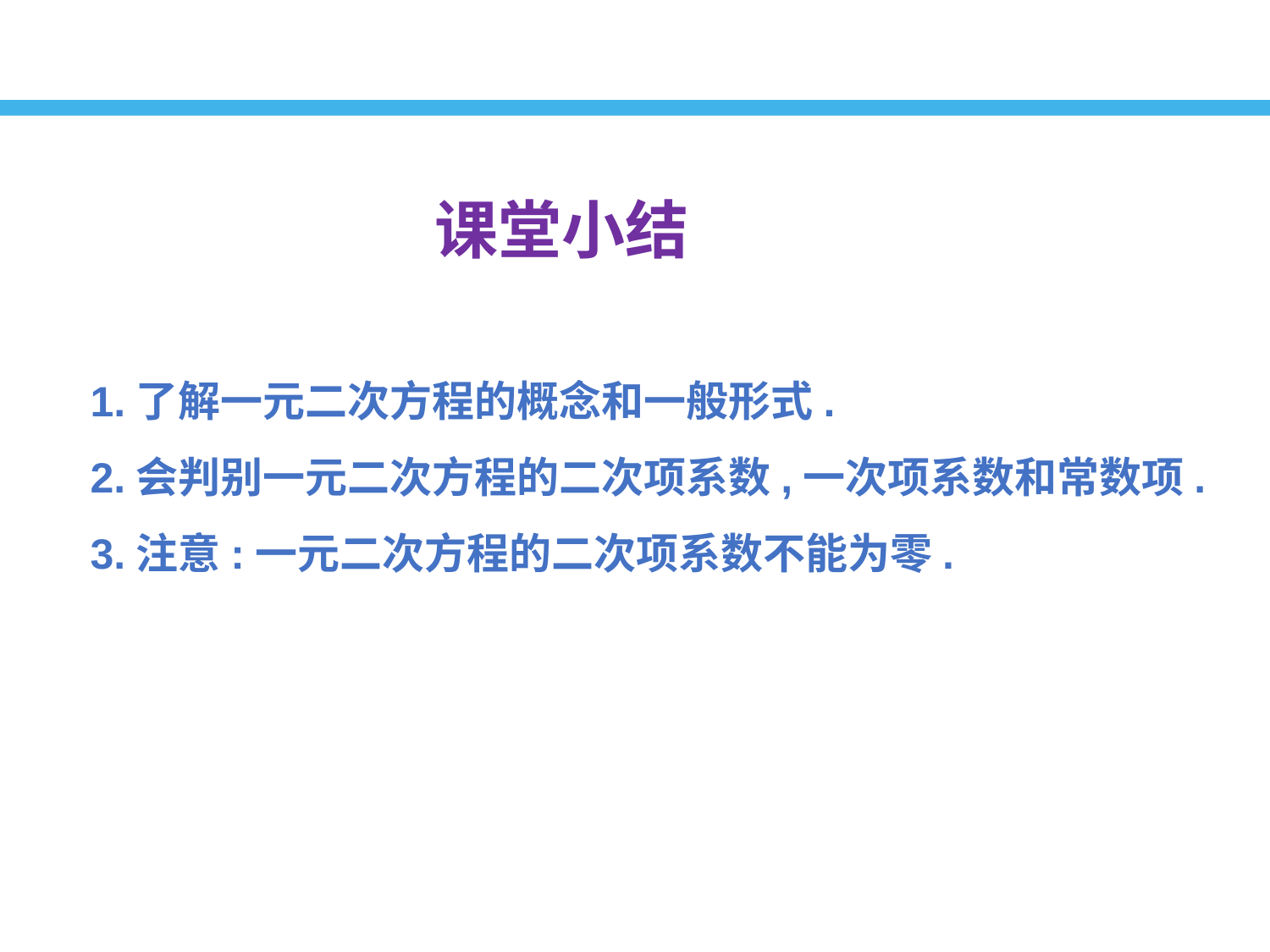

课堂小结
1.了解一元二次方程的概念和一般形式.
2.会判别一元二次方程的二次项系数,一次项系数和常数项.
3.注意:一元二次方程的二次项系数不能为零.